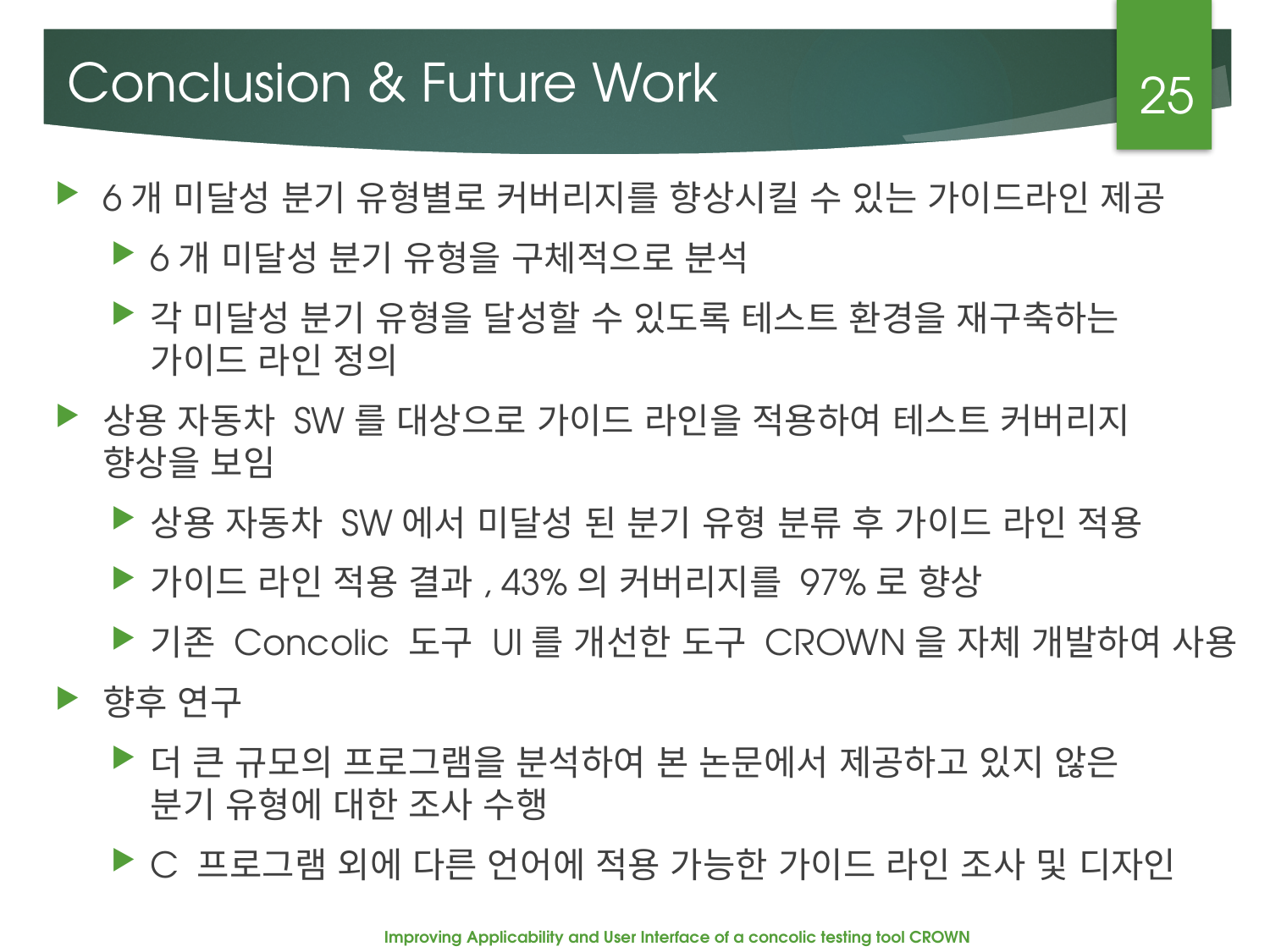

25
# Conclusion & Future Work
6개 미달성 분기 유형별로 커버리지를 향상시킬 수 있는 가이드라인 제공
6개 미달성 분기 유형을 구체적으로 분석
각 미달성 분기 유형을 달성할 수 있도록 테스트 환경을 재구축하는
가이드 라인 정의
상용 자동차 SW를 대상으로 가이드 라인을 적용하여 테스트 커버리지
향상을 보임
상용 자동차 SW에서 미달성 된 분기 유형 분류 후 가이드 라인 적용
가이드 라인 적용 결과, 43%의 커버리지를 97%로 향상
기존 Concolic 도구 UI를 개선한 도구 CROWN을 자체 개발하여 사용
향후 연구
더 큰 규모의 프로그램을 분석하여 본 논문에서 제공하고 있지 않은
분기 유형에 대한 조사 수행
C 프로그램 외에 다른 언어에 적용 가능한 가이드 라인 조사 및 디자인

Improving Applicability and User Interface of a concolic testing tool CROWN